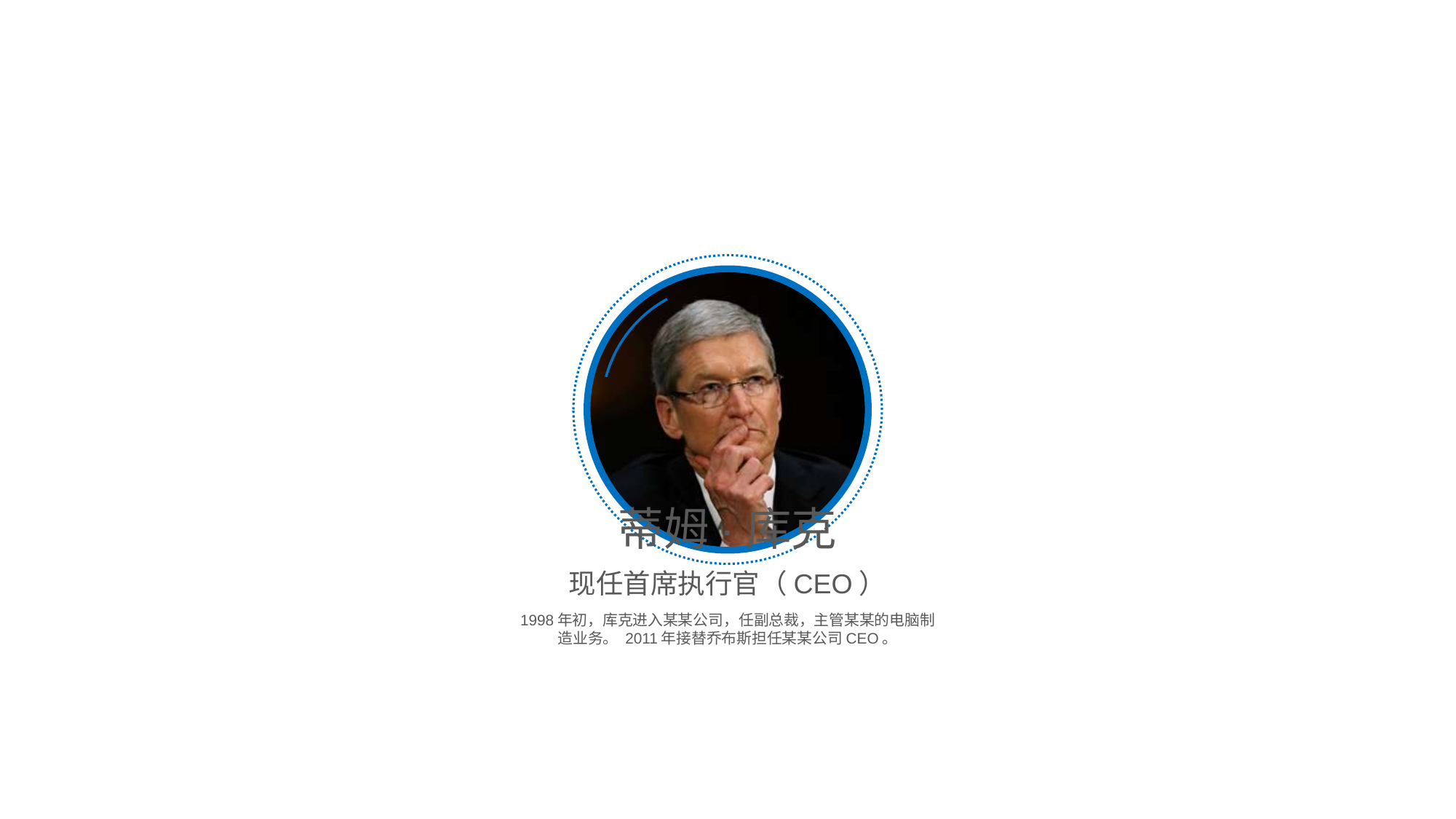

蒂姆·库克
现任首席执行官（CEO）
1998年初，库克进入某某公司，任副总裁，主管某某的电脑制造业务。 2011年接替乔布斯担任某某公司CEO。